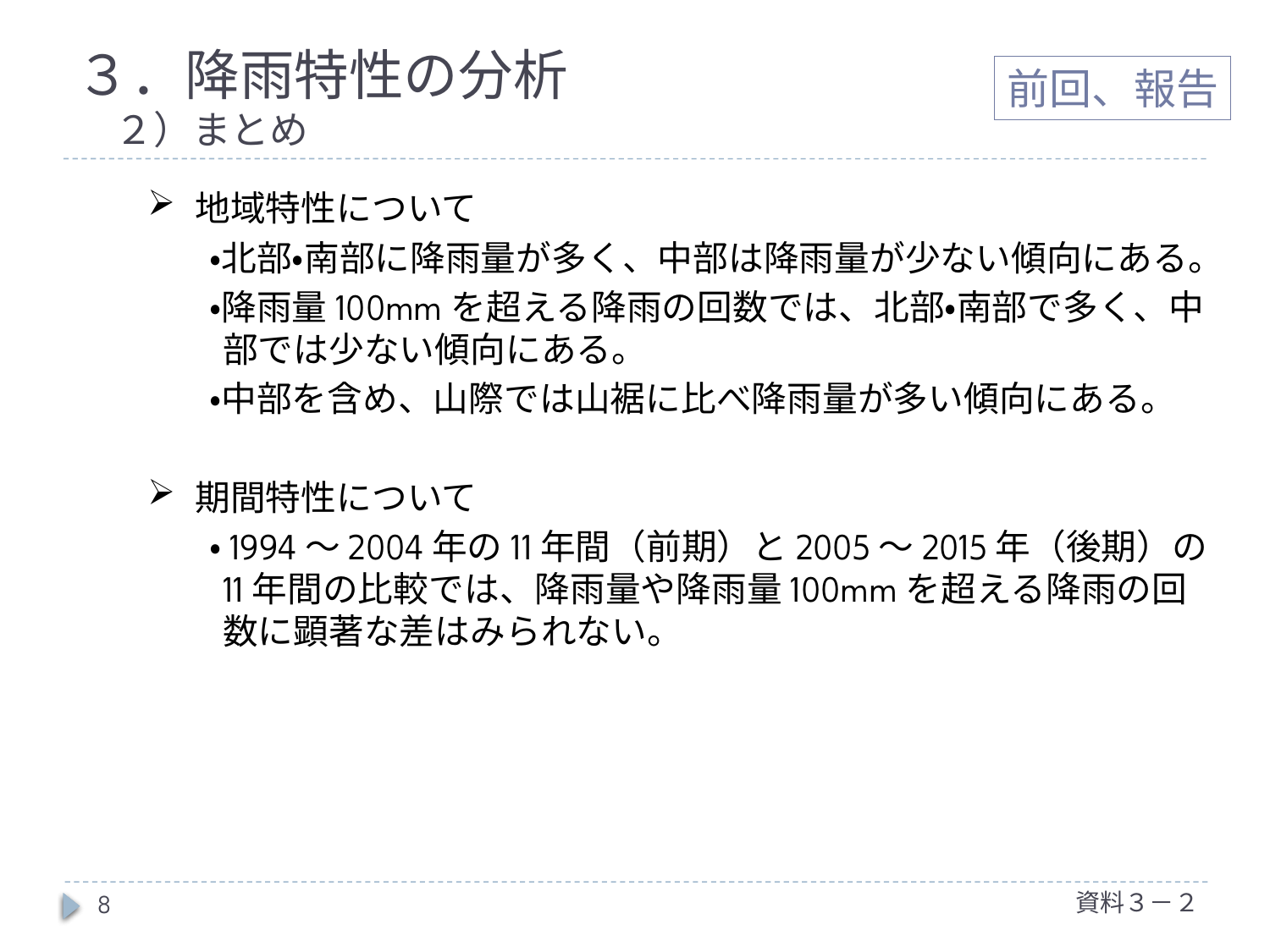

３．降雨特性の分析
　２）まとめ
前回、報告
地域特性について
・北部・南部に降雨量が多く、中部は降雨量が少ない傾向にある。
・降雨量100mmを超える降雨の回数では、北部・南部で多く、中部では少ない傾向にある。
・中部を含め、山際では山裾に比べ降雨量が多い傾向にある。

期間特性について
・1994～2004年の11年間（前期）と2005～2015年（後期）の11年間の比較では、降雨量や降雨量100mmを超える降雨の回数に顕著な差はみられない。
資料３－２
8